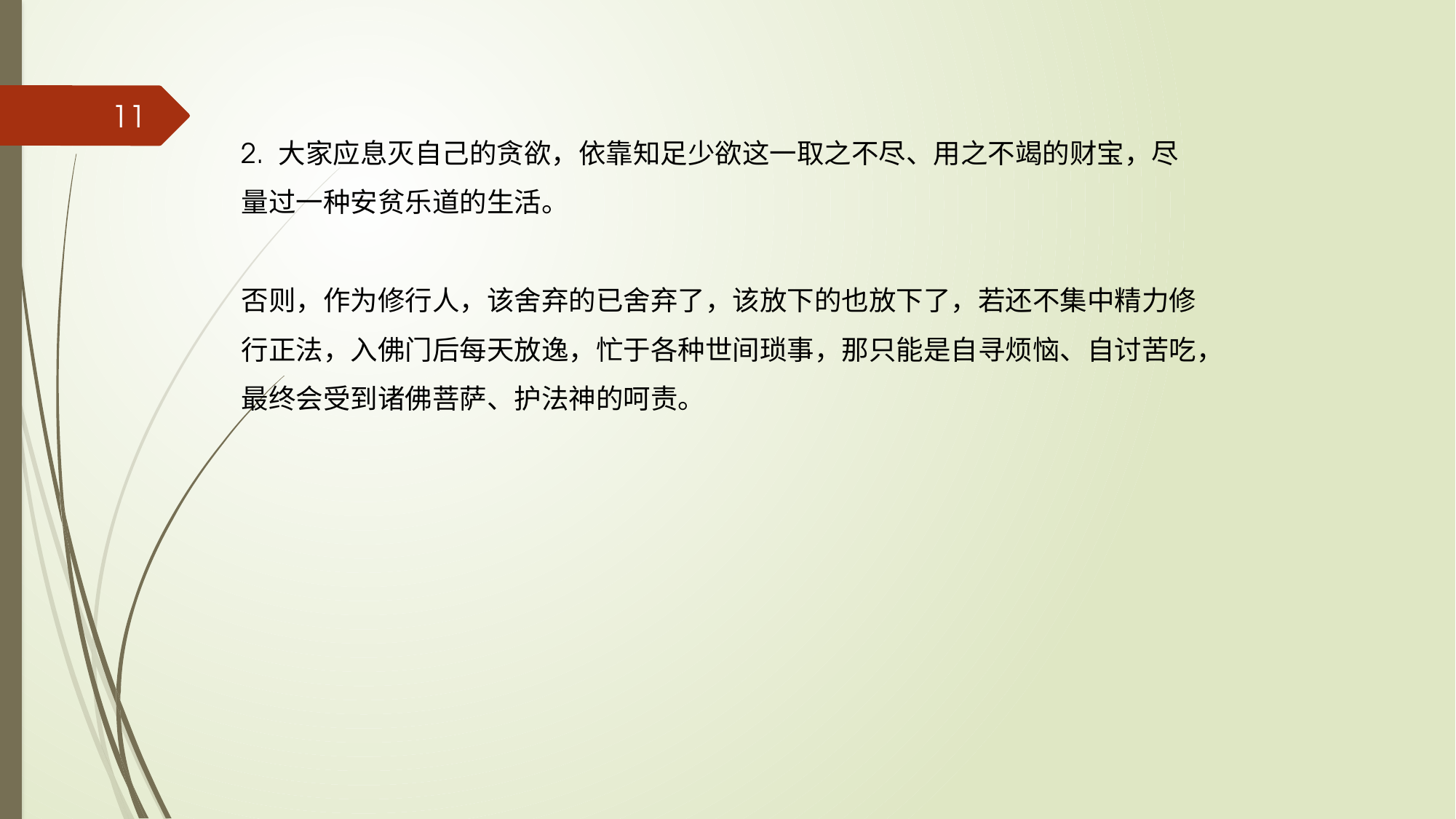

11
2. 大家应息灭自己的贪欲，依靠知足少欲这一取之不尽、用之不竭的财宝，尽量过一种安贫乐道的生活。

否则，作为修行人，该舍弃的已舍弃了，该放下的也放下了，若还不集中精力修行正法，入佛门后每天放逸，忙于各种世间琐事，那只能是自寻烦恼、自讨苦吃，最终会受到诸佛菩萨、护法神的呵责。